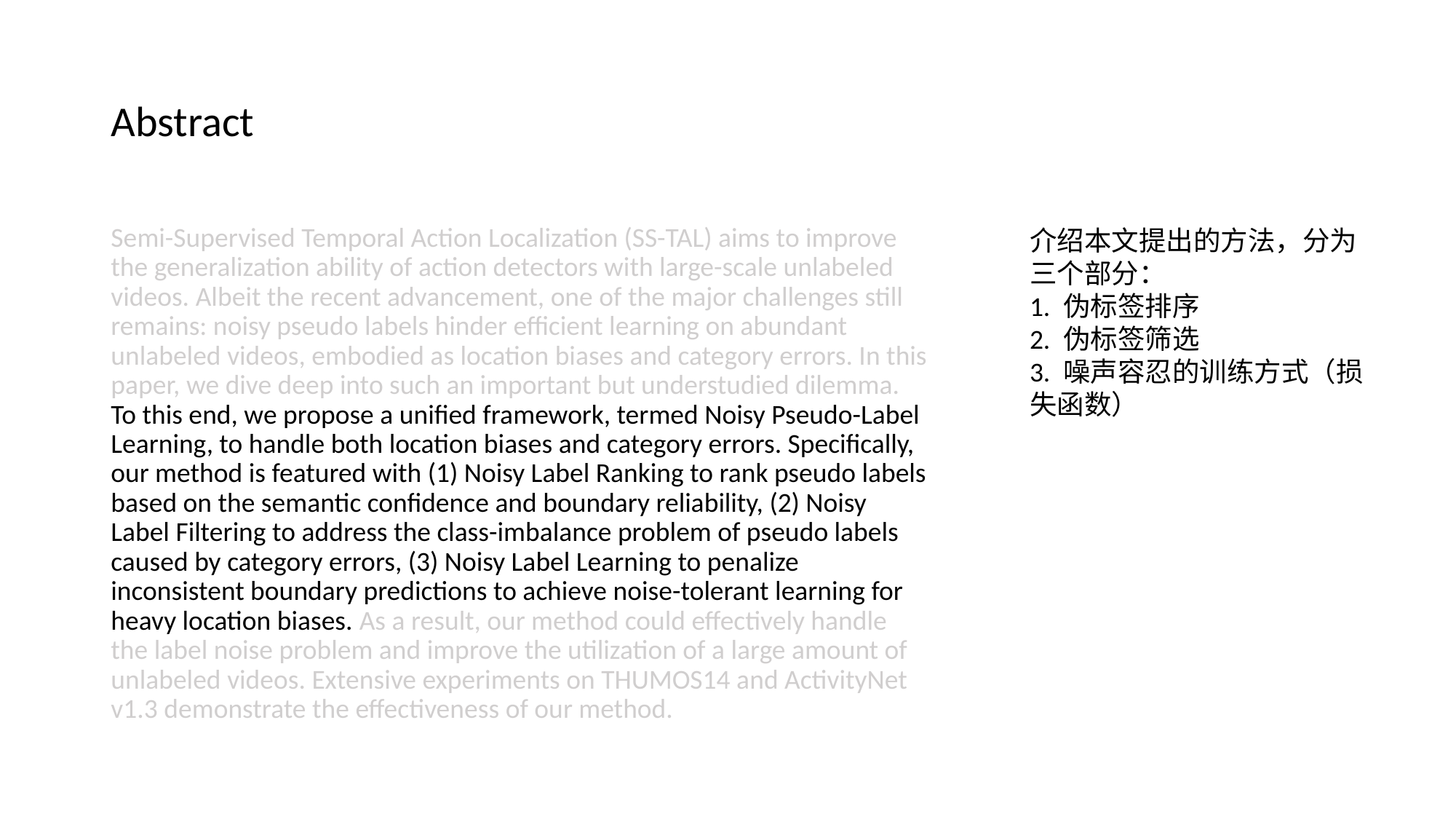

# Abstract
Semi-Supervised Temporal Action Localization (SS-TAL) aims to improve the generalization ability of action detectors with large-scale unlabeled videos. Albeit the recent advancement, one of the major challenges still remains: noisy pseudo labels hinder efficient learning on abundant unlabeled videos, embodied as location biases and category errors. In this paper, we dive deep into such an important but understudied dilemma. To this end, we propose a unified framework, termed Noisy Pseudo-Label Learning, to handle both location biases and category errors. Specifically, our method is featured with (1) Noisy Label Ranking to rank pseudo labels based on the semantic confidence and boundary reliability, (2) Noisy Label Filtering to address the class-imbalance problem of pseudo labels caused by category errors, (3) Noisy Label Learning to penalize inconsistent boundary predictions to achieve noise-tolerant learning for heavy location biases. As a result, our method could effectively handle the label noise problem and improve the utilization of a large amount of unlabeled videos. Extensive experiments on THUMOS14 and ActivityNet v1.3 demonstrate the effectiveness of our method.
介绍本文提出的方法，分为三个部分：
1. 伪标签排序
2. 伪标签筛选
3. 噪声容忍的训练方式（损失函数）